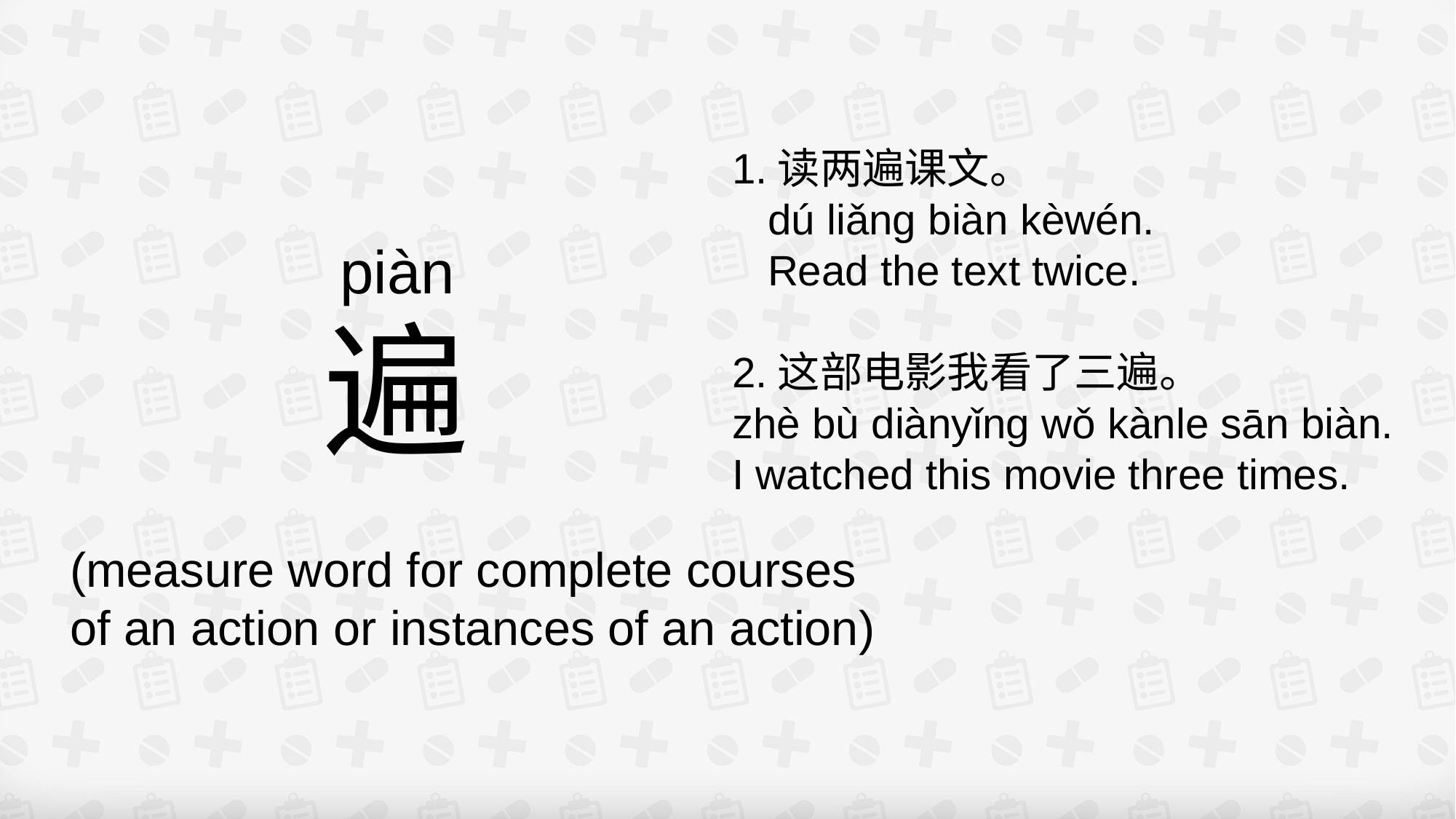

1.读两遍课文。
   dú liǎng biàn kèwén.
   Read the text twice.

2.这部电影我看了三遍。
zhè bù diànyǐng wǒ kànle sān biàn.
I watched this movie three times.
 piàn
遍
(measure word for complete courses of an action or instances of an action)